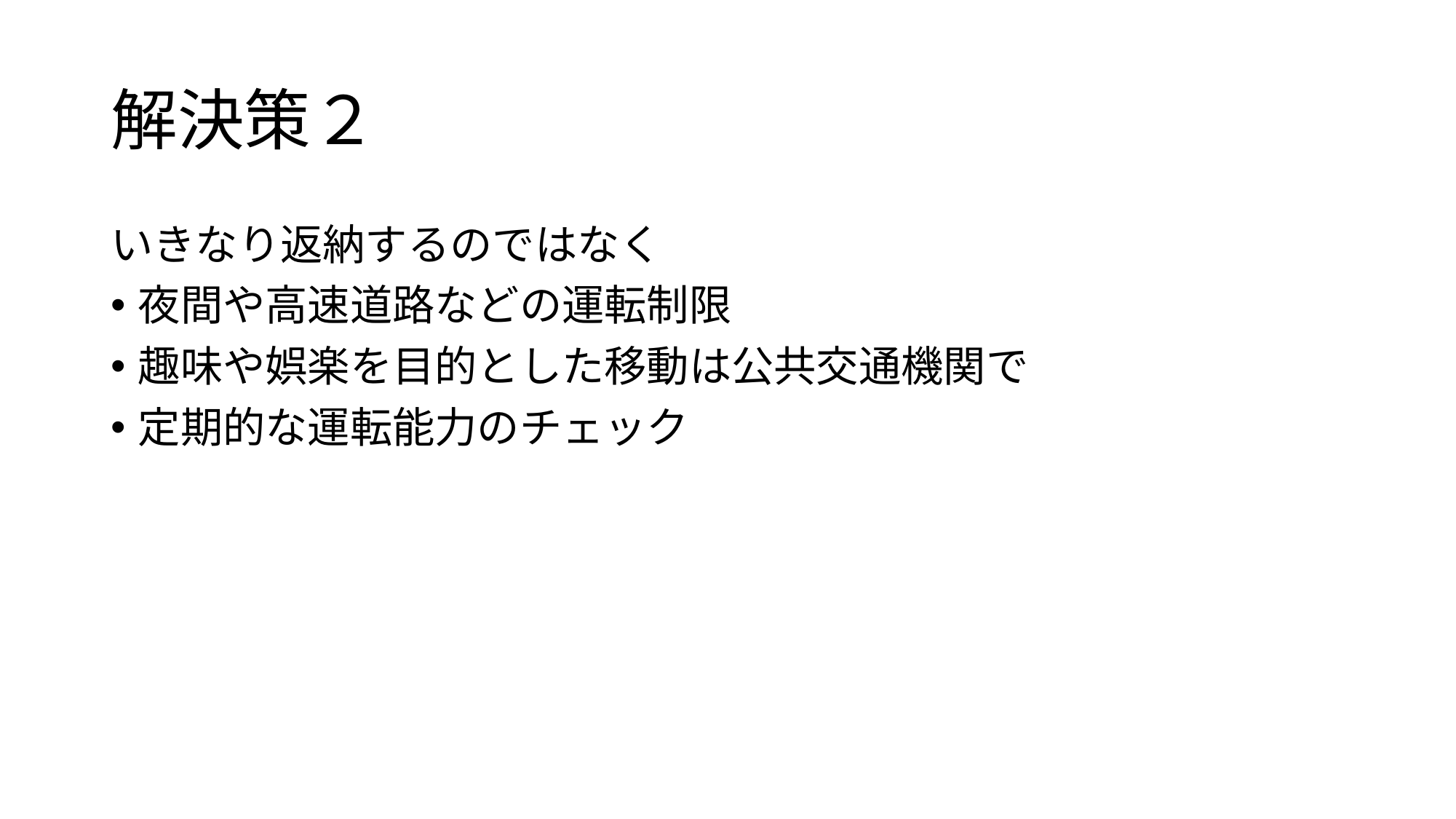

# 解決策２
いきなり返納するのではなく
夜間や高速道路などの運転制限
趣味や娯楽を目的とした移動は公共交通機関で
定期的な運転能力のチェック